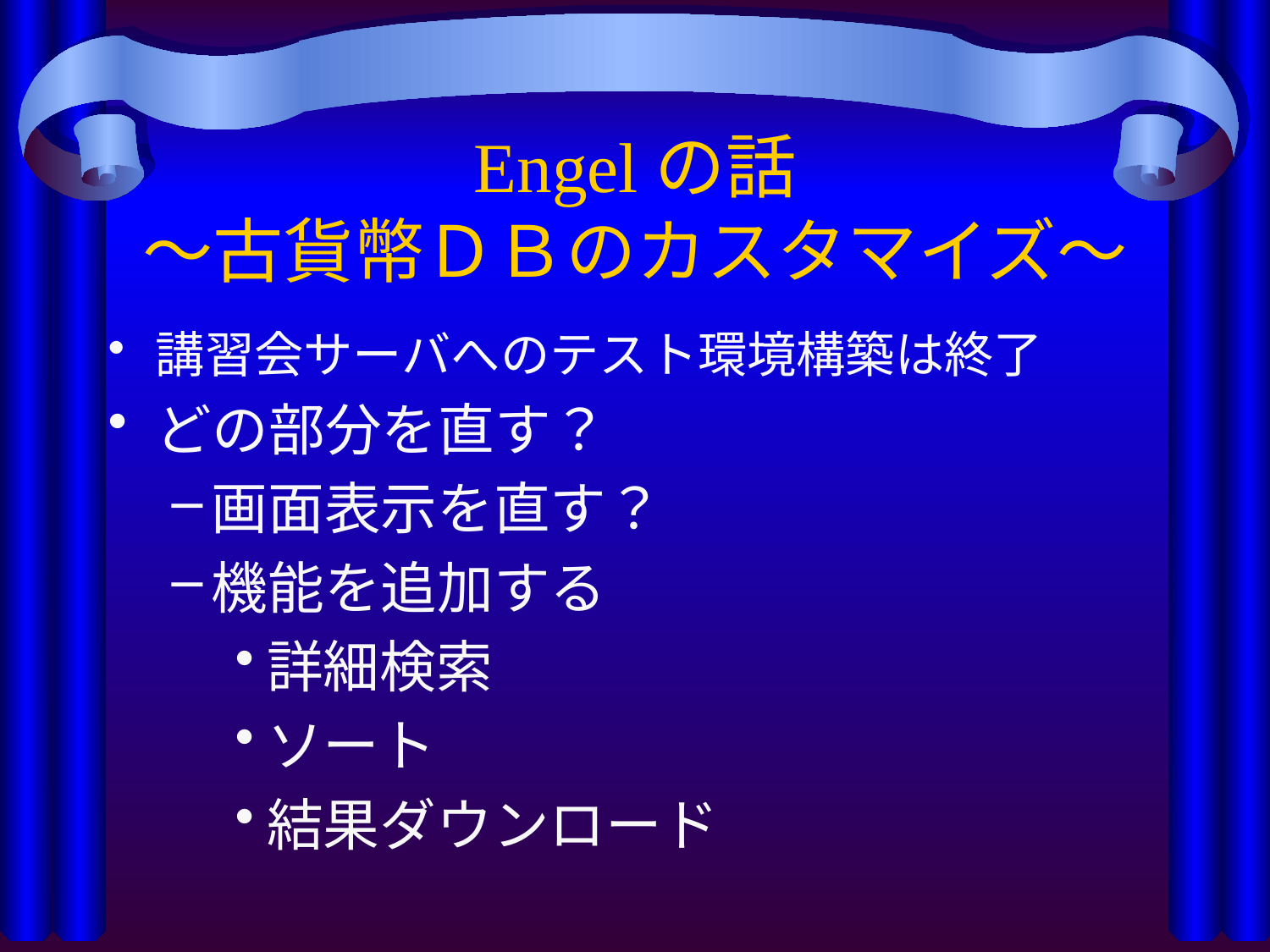

# Engelの話 ～古貨幣ＤＢのカスタマイズ～
講習会サーバへのテスト環境構築は終了
どの部分を直す？
画面表示を直す？
機能を追加する
詳細検索
ソート
結果ダウンロード